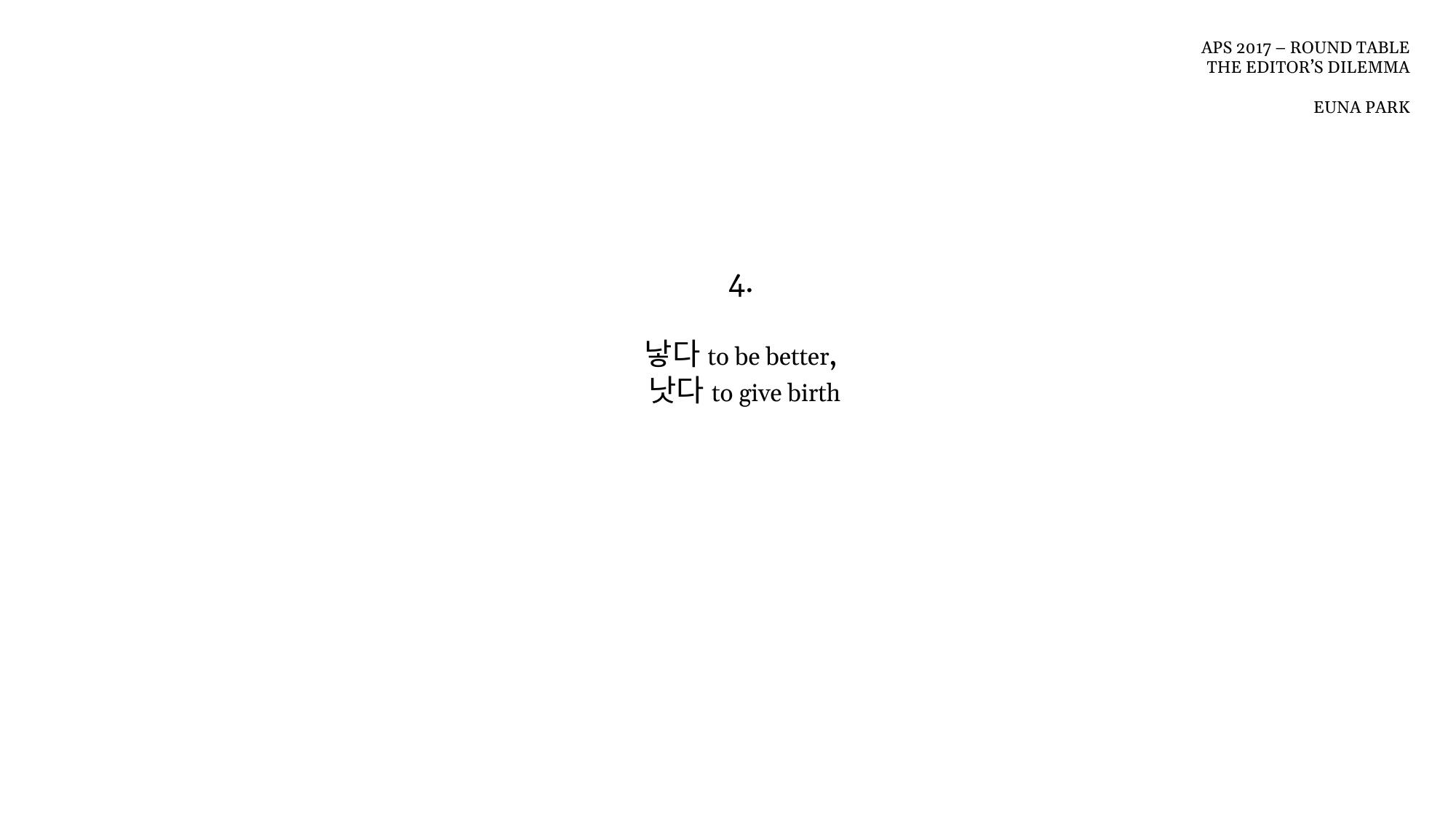

APS 2017 – ROUND TABLE
THE EDITOR’S DILEMMA

EUNA PARK
4.

낳다to be better,
낫다to give birth